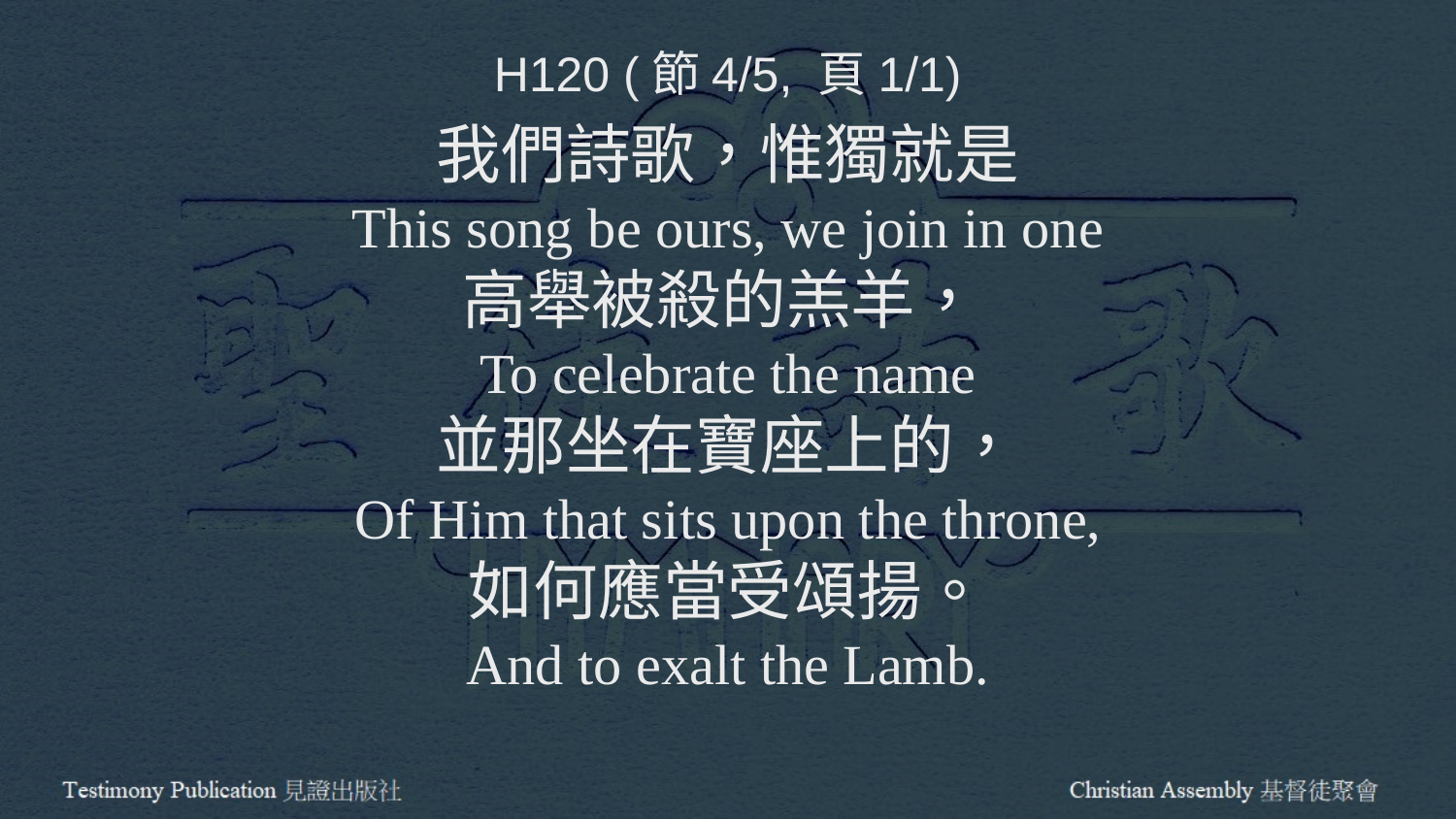

H120 (節4/5, 頁1/1)
我們詩歌，惟獨就是
This song be ours, we join in one
高舉被殺的羔羊，
To celebrate the name
並那坐在寶座上的，
Of Him that sits upon the throne,
如何應當受頌揚。
And to exalt the Lamb.